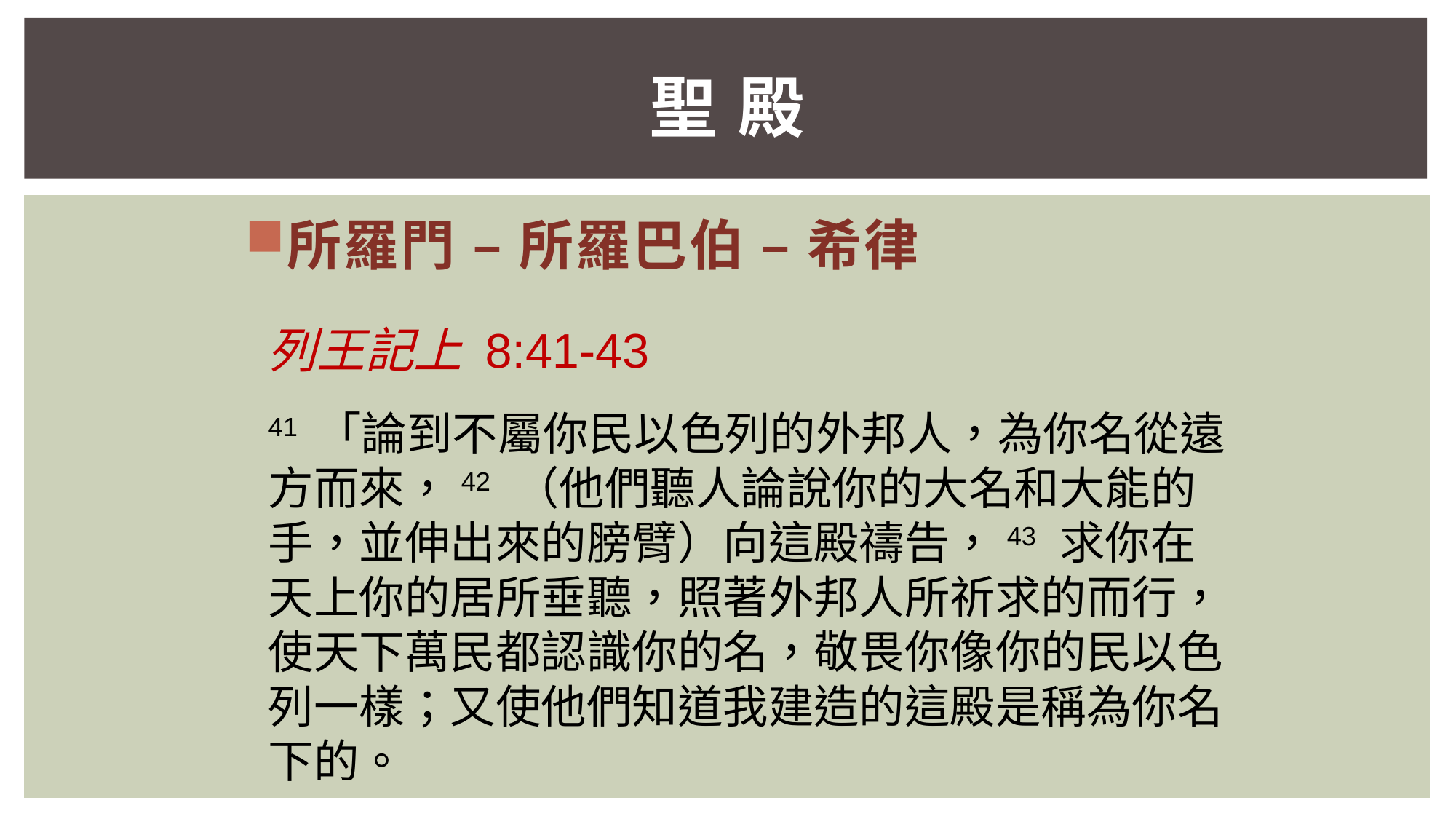

# 聖 殿
所羅門 – 所羅巴伯 – 希律
列王記上 8:41-43
41 「論到不屬你民以色列的外邦人，為你名從遠方而來，42 （他們聽人論說你的大名和大能的手，並伸出來的膀臂）向這殿禱告，43 求你在天上你的居所垂聽，照著外邦人所祈求的而行，使天下萬民都認識你的名，敬畏你像你的民以色列一樣；又使他們知道我建造的這殿是稱為你名下的。